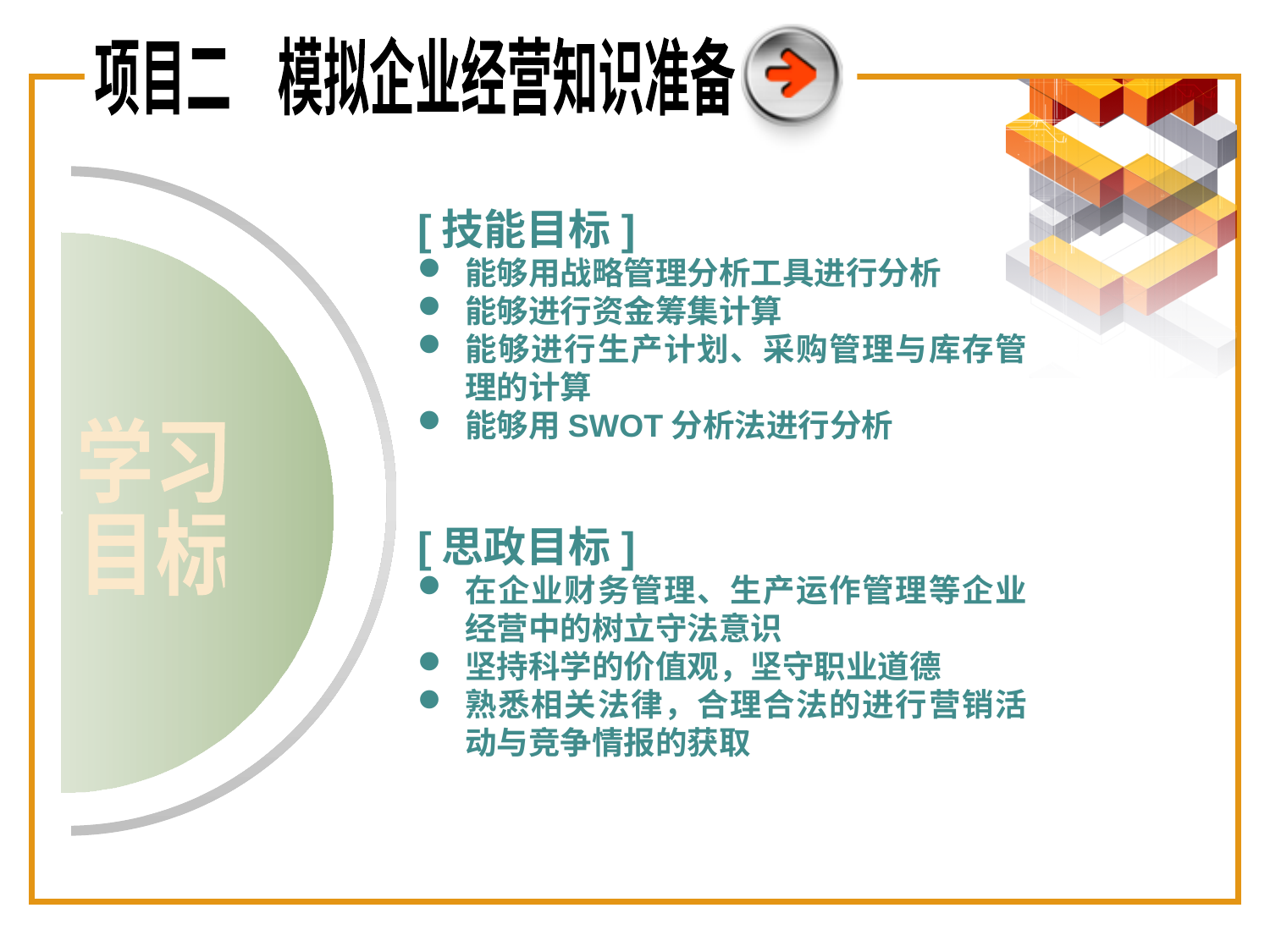

项目二　模拟企业经营知识准备

[技能目标]
能够用战略管理分析工具进行分析
能够进行资金筹集计算
能够进行生产计划、采购管理与库存管理的计算
能够用SWOT分析法进行分析

[思政目标]
在企业财务管理、生产运作管理等企业经营中的树立守法意识
坚持科学的价值观，坚守职业道德
熟悉相关法律，合理合法的进行营销活动与竞争情报的获取

学习
目标